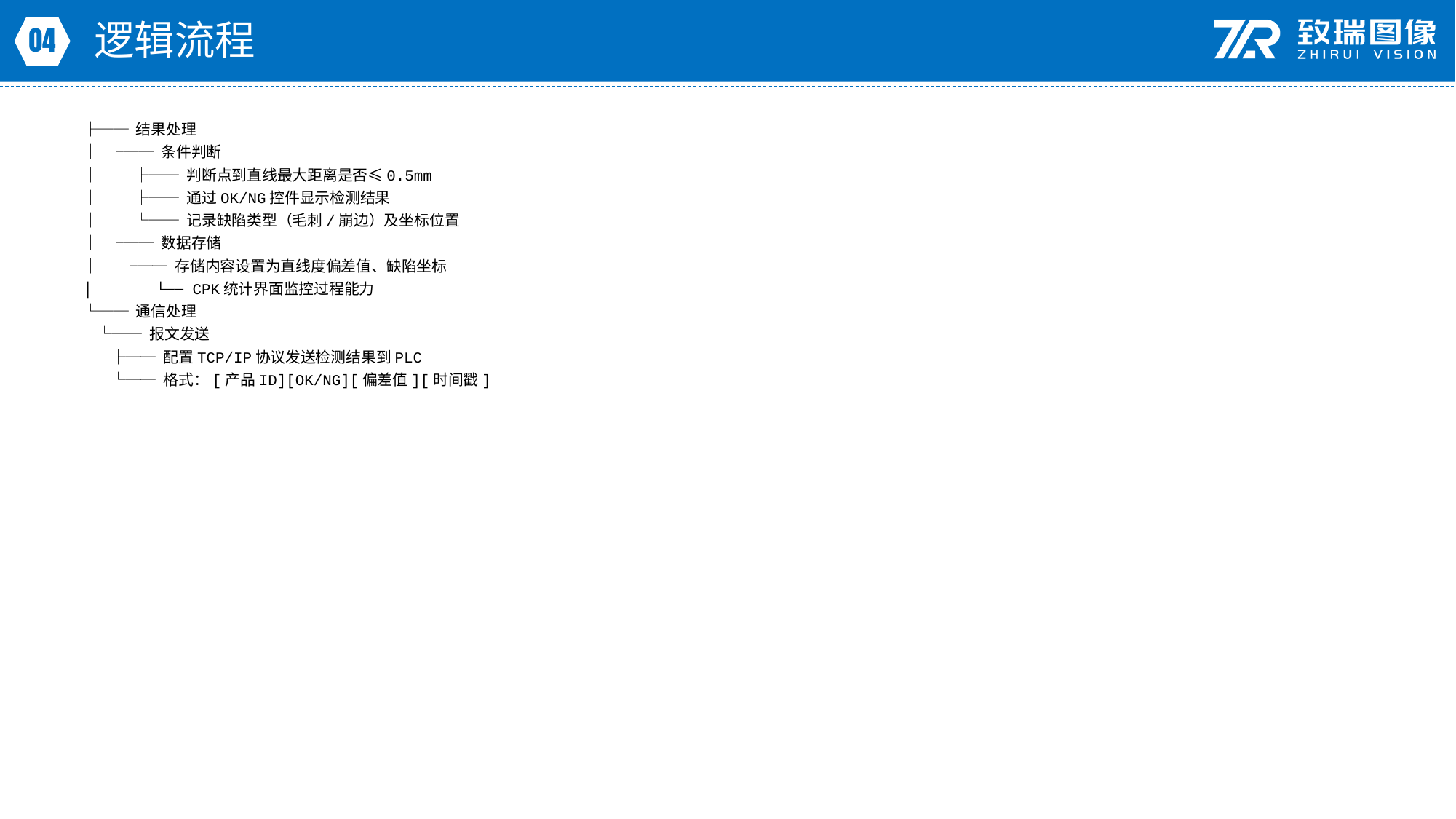

逻辑流程
04

├── 结果处理
│   ├── 条件判断
│   │   ├── 判断点到直线最大距离是否≤0.5mm
│   │   ├── 通过OK/NG控件显示检测结果
│   │   └── 记录缺陷类型（毛刺/崩边）及坐标位置
│   └── 数据存储
│       ├── 存储内容设置为直线度偏差值、缺陷坐标
│       └── CPK统计界面监控过程能力
└── 通信处理
    └── 报文发送
        ├── 配置TCP/IP协议发送检测结果到PLC
        └── 格式：[产品ID][OK/NG][偏差值][时间戳]